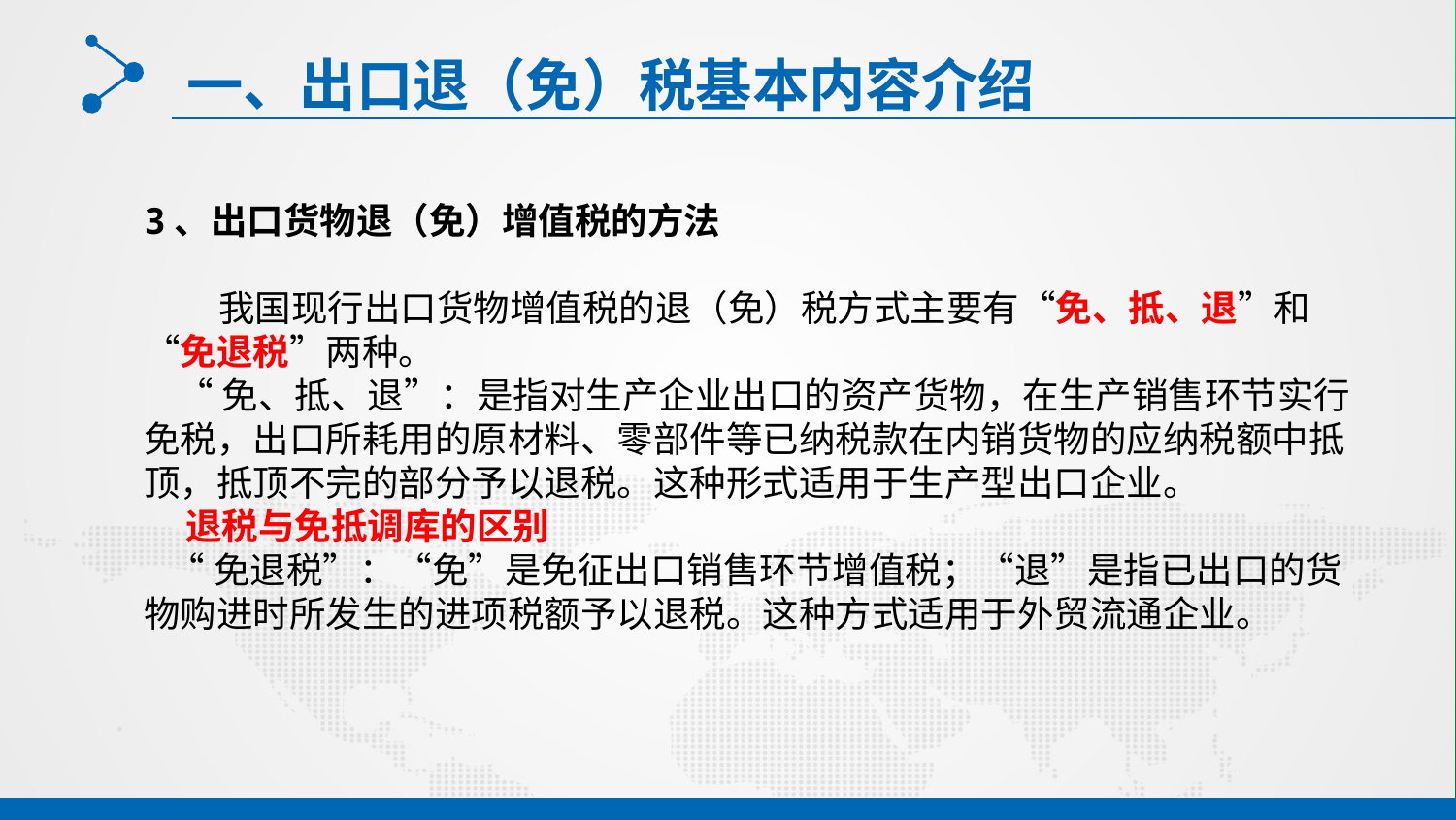

# 一、出口退（免）税基本内容介绍
3、出口货物退（免）增值税的方法

        我国现行出口货物增值税的退（免）税方式主要有“免、抵、退”和“免退税”两种。
    “免、抵、退”：是指对生产企业出口的资产货物，在生产销售环节实行免税，出口所耗用的原材料、零部件等已纳税款在内销货物的应纳税额中抵顶，抵顶不完的部分予以退税。这种形式适用于生产型出口企业。
    退税与免抵调库的区别
   “免退税”：“免”是免征出口销售环节增值税；“退”是指已出口的货物购进时所发生的进项税额予以退税。这种方式适用于外贸流通企业。